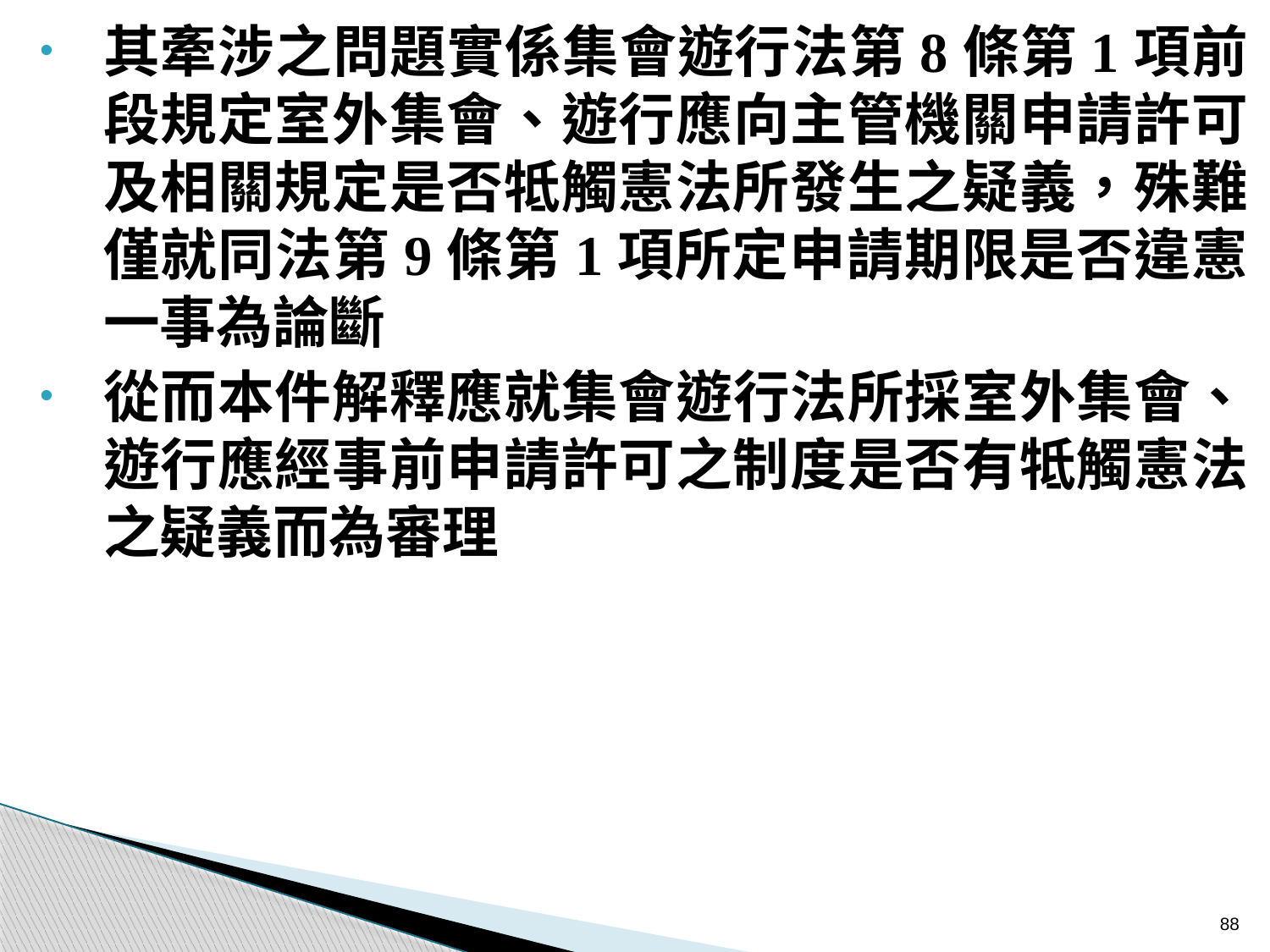

其牽涉之問題實係集會遊行法第8條第1項前段規定室外集會、遊行應向主管機關申請許可及相關規定是否牴觸憲法所發生之疑義，殊難僅就同法第9條第1項所定申請期限是否違憲一事為論斷
從而本件解釋應就集會遊行法所採室外集會、遊行應經事前申請許可之制度是否有牴觸憲法之疑義而為審理

88